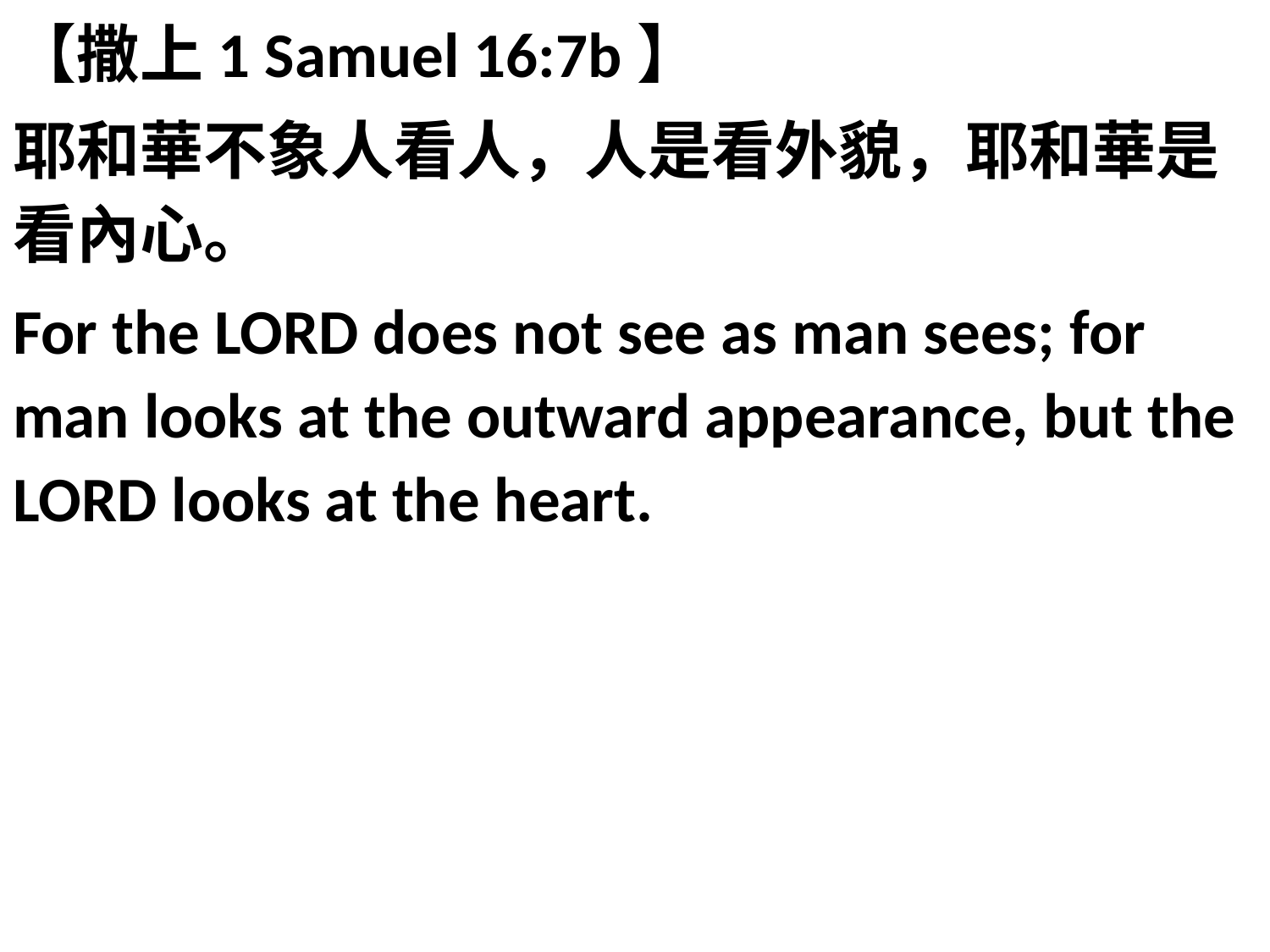

【撒上1 Samuel 16:7b】
耶和華不象人看人，人是看外貌，耶和華是看內心。
For the LORD does not see as man sees; for man looks at the outward appearance, but the LORD looks at the heart.